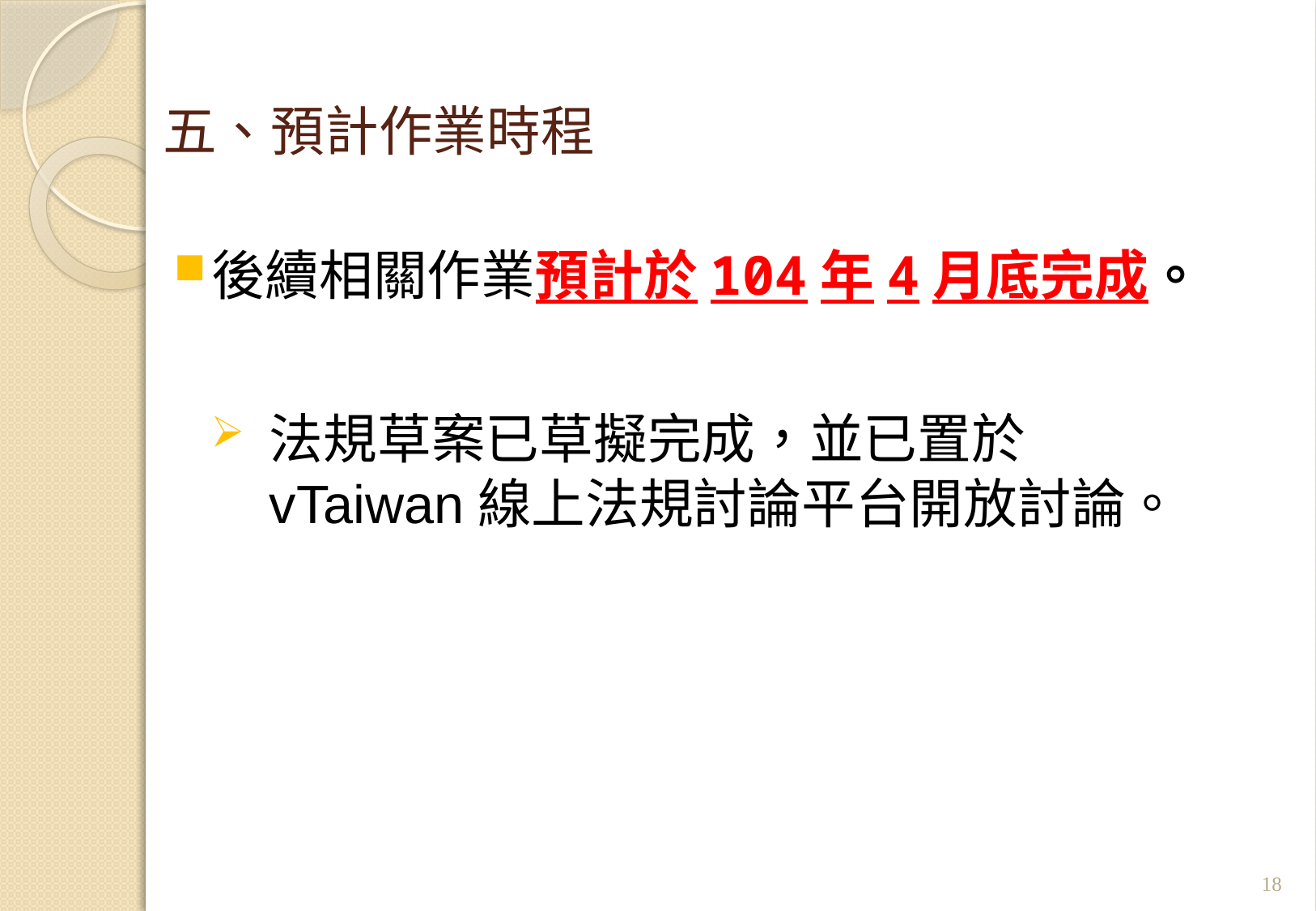

# 五、預計作業時程
後續相關作業預計於104年4月底完成。

法規草案已草擬完成，並已置於vTaiwan線上法規討論平台開放討論。
18